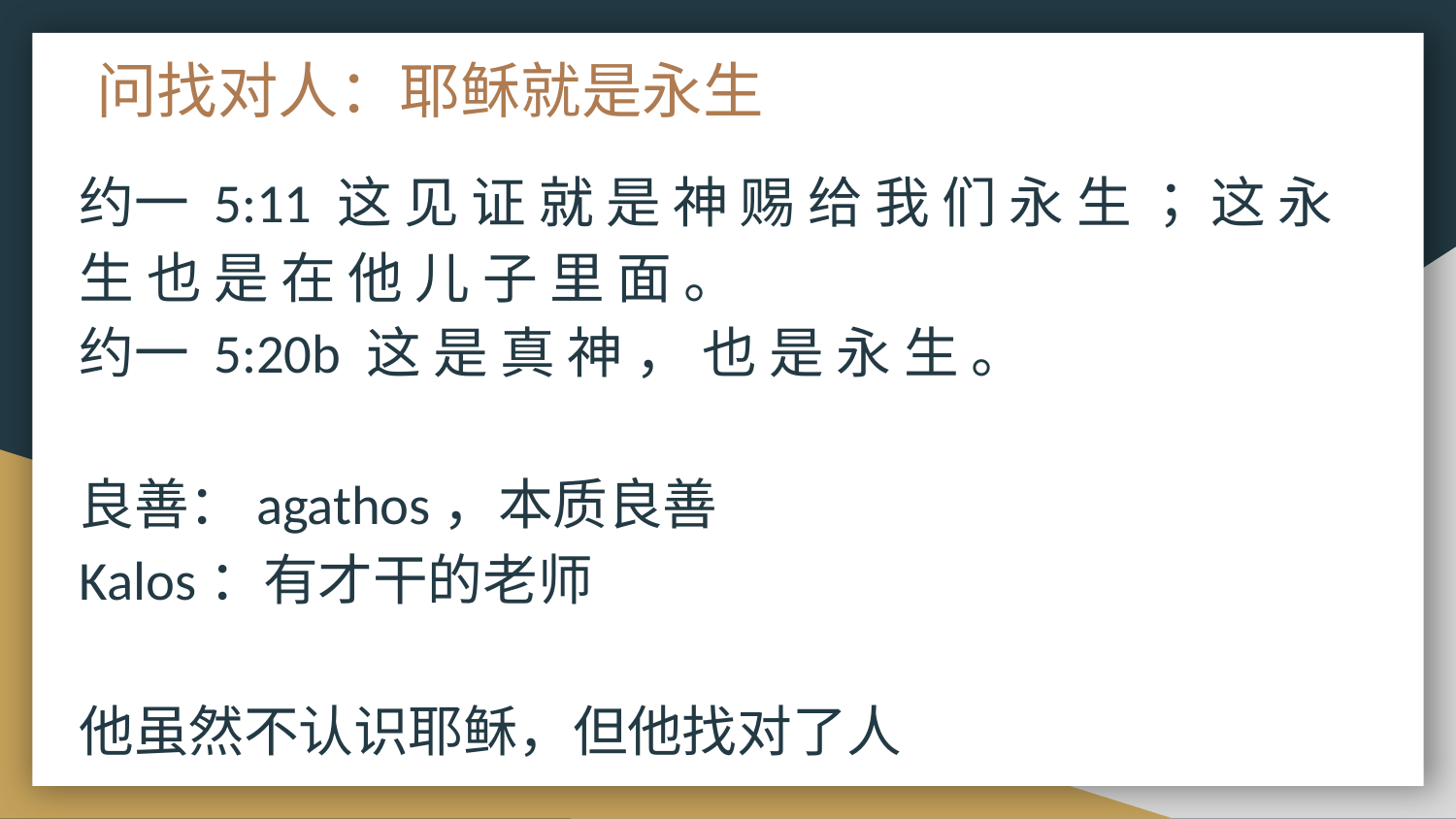

# 问找对人：耶稣就是永生
约一 5:11 这 见 证 就 是 神 赐 给 我 们 永 生 ； 这 永 生 也 是 在 他 儿 子 里 面 。
约一 5:20b 这 是 真 神 ， 也 是 永 生 。

良善：agathos，本质良善
Kalos：有才干的老师

他虽然不认识耶稣，但他找对了人